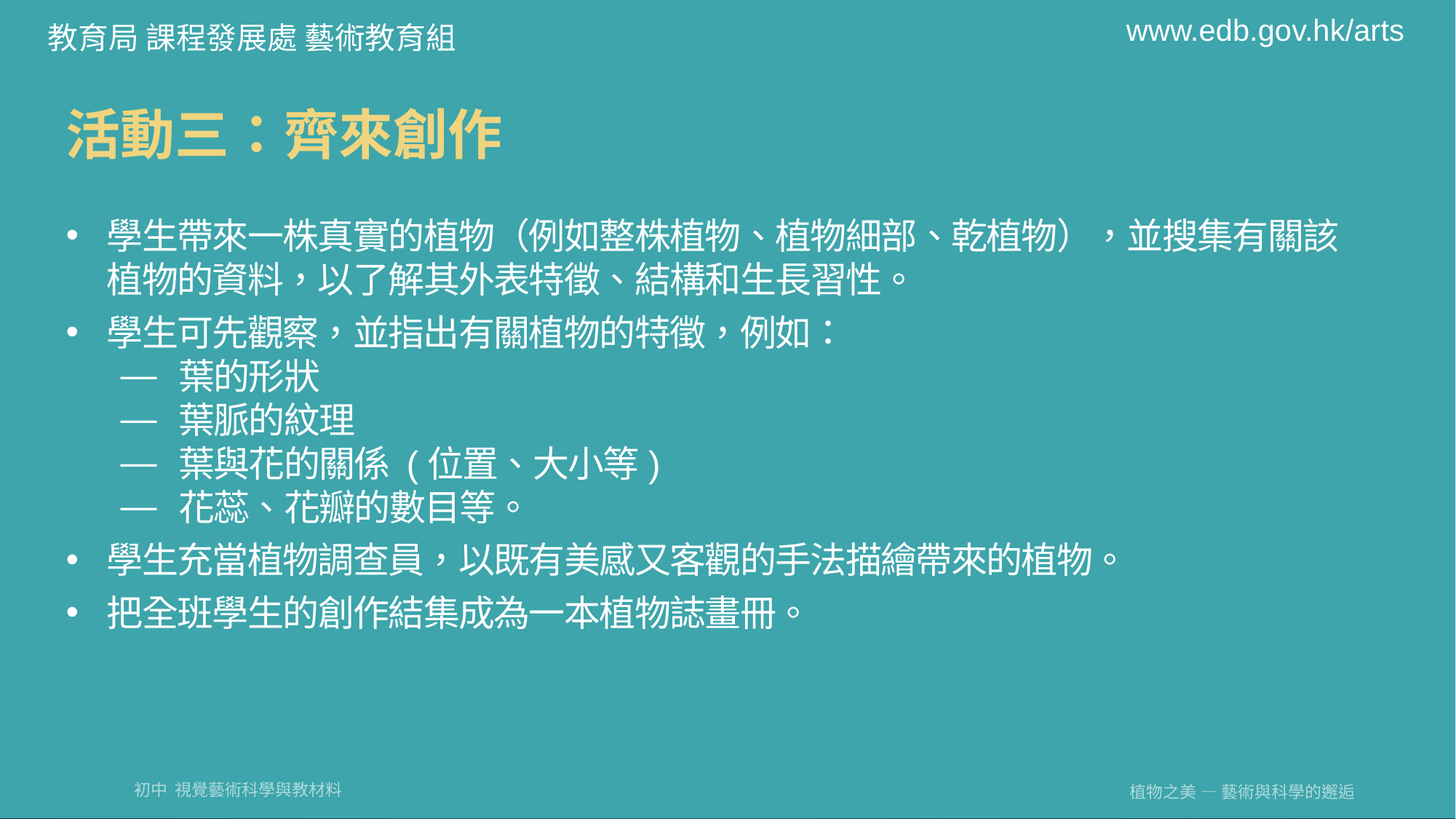

www.edb.gov.hk/arts
教育局 課程發展處 藝術教育組
#
活動三：齊來創作

學生帶來一株真實的植物（例如整株植物、植物細部、乾植物），並搜集有關該植物的資料，以了解其外表特徵、結構和生長習性。
學生可先觀察，並指出有關植物的特徵，例如：
 葉的形狀
 葉脈的紋理
 葉與花的關係 (位置、大小等)
 花蕊、花瓣的數目等。
學生充當植物調查員，以既有美感又客觀的手法描繪帶來的植物。
把全班學生的創作結集成為一本植物誌畫冊。

植物之美 — 藝術與科學的邂逅
初中  視覺藝術科學與教材料